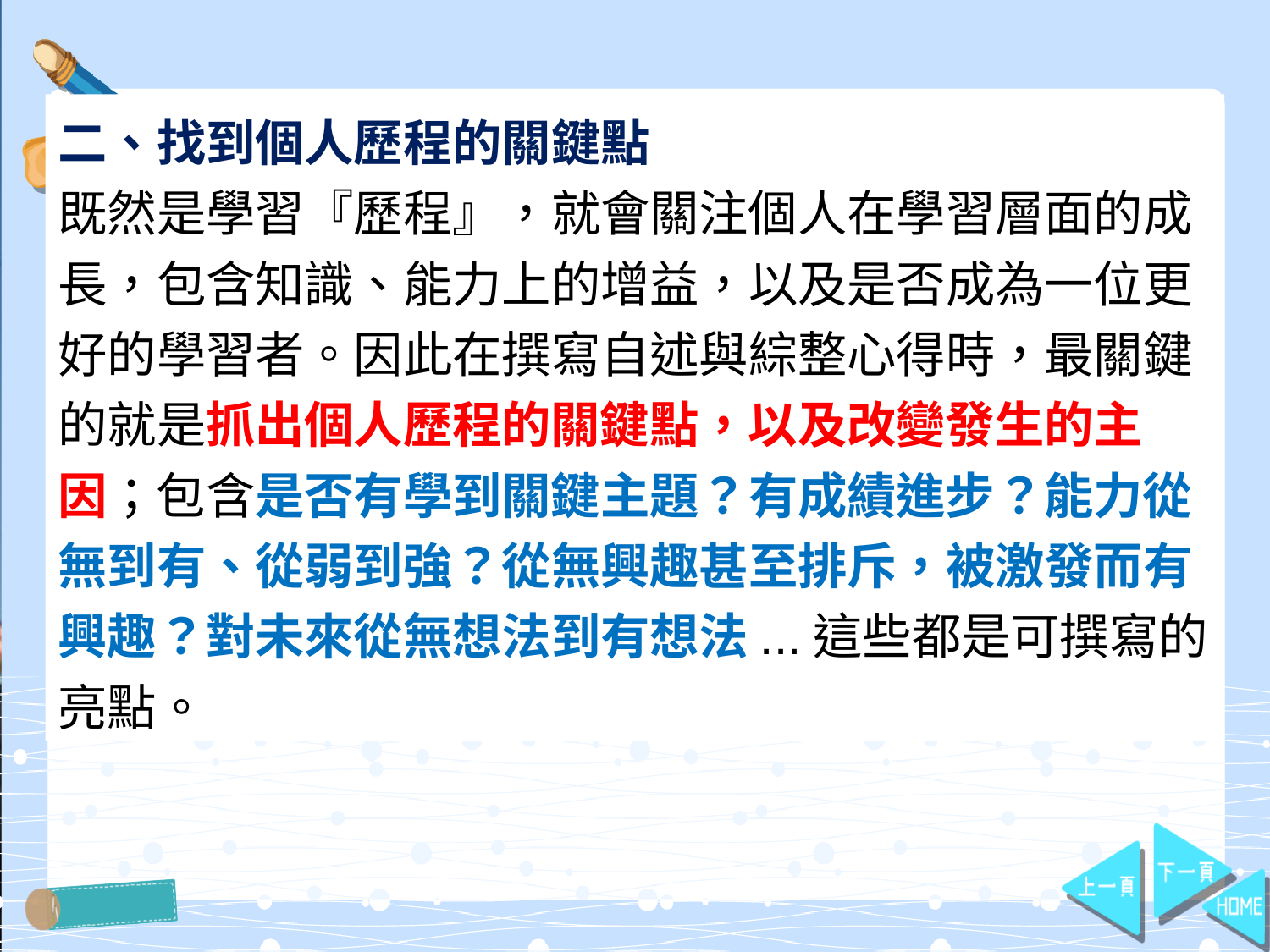

二、找到個人歷程的關鍵點
既然是學習『歷程』，就會關注個人在學習層面的成長，包含知識、能力上的增益，以及是否成為一位更好的學習者。因此在撰寫自述與綜整心得時，最關鍵的就是抓出個人歷程的關鍵點，以及改變發生的主因；包含是否有學到關鍵主題？有成績進步？能力從無到有、從弱到強？從無興趣甚至排斥，被激發而有興趣？對未來從無想法到有想法...這些都是可撰寫的亮點。